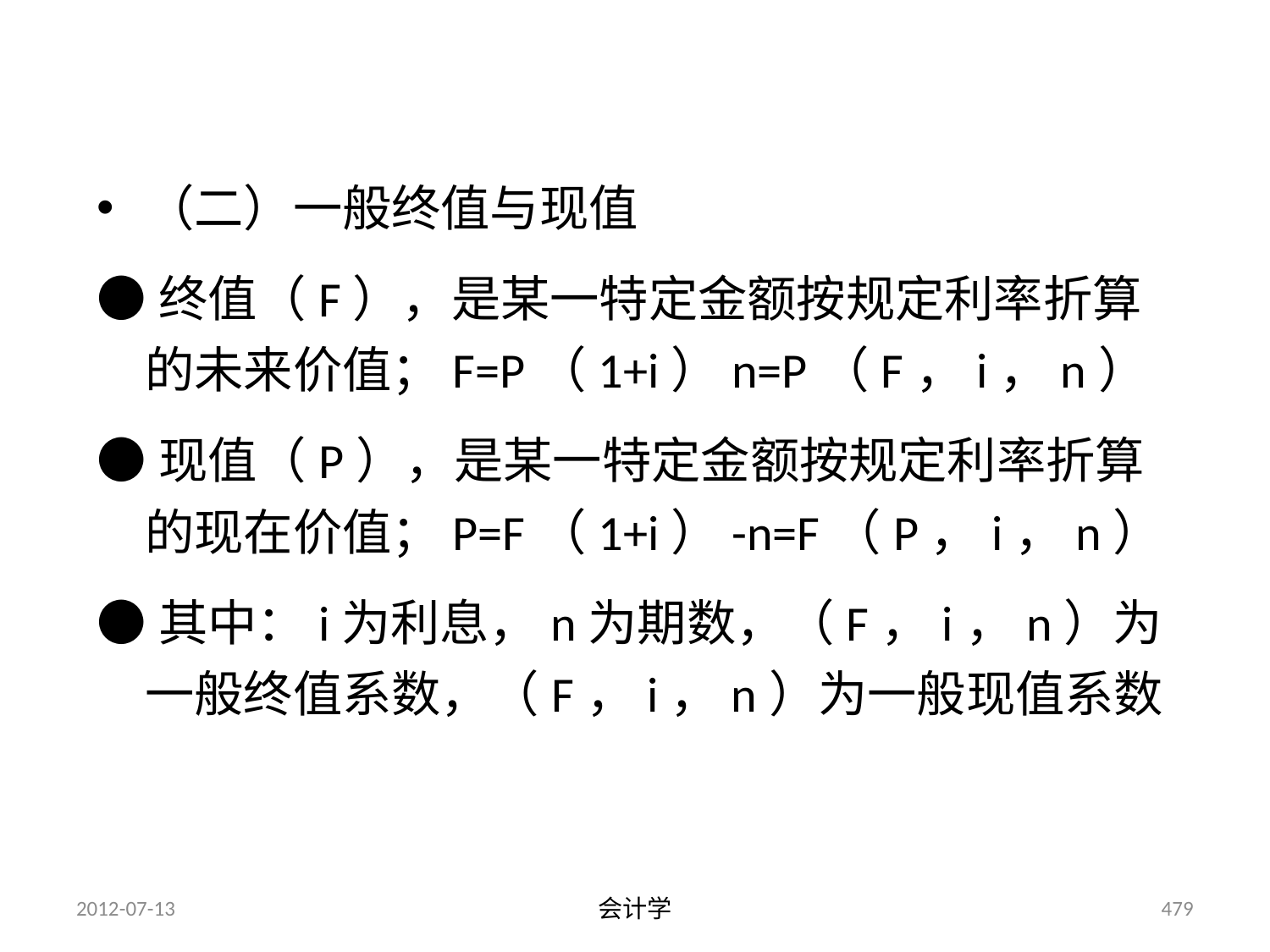

（二）一般终值与现值
●终值（F），是某一特定金额按规定利率折算的未来价值；F=P（1+i）n=P（F，i，n）
●现值（P），是某一特定金额按规定利率折算的现在价值；P=F（1+i）-n=F（P，i，n）
●其中：i为利息，n为期数，（F，i，n）为一般终值系数，（F，i，n）为一般现值系数
2012-07-13
会计学
479